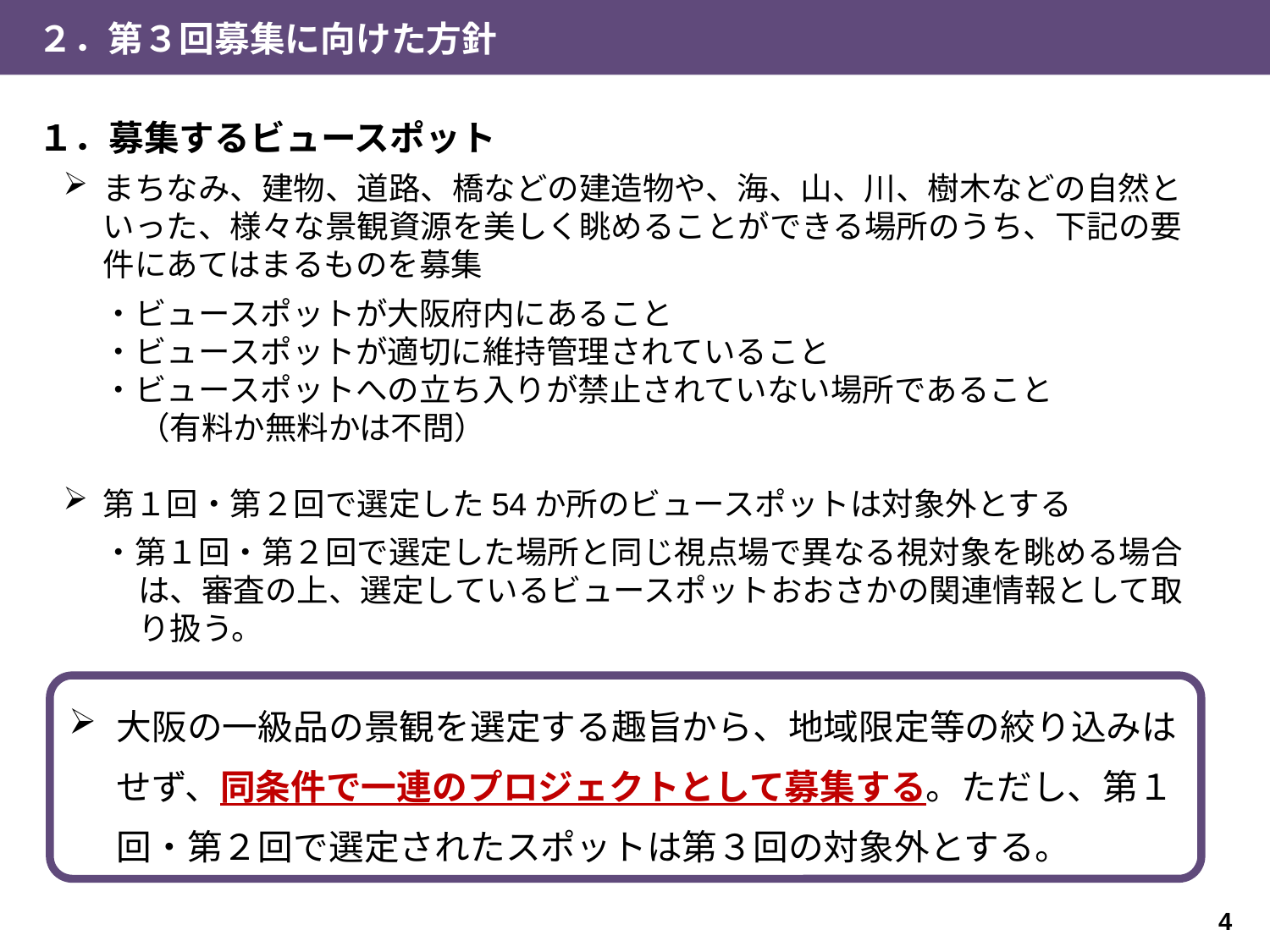

２．第３回募集に向けた方針
１．募集するビュースポット
まちなみ、建物、道路、橋などの建造物や、海、山、川、樹木などの自然といった、様々な景観資源を美しく眺めることができる場所のうち、下記の要件にあてはまるものを募集
・ビュースポットが大阪府内にあること
・ビュースポットが適切に維持管理されていること
・ビュースポットへの立ち入りが禁止されていない場所であること
（有料か無料かは不問）

第１回・第２回で選定した54か所のビュースポットは対象外とする
・第１回・第２回で選定した場所と同じ視点場で異なる視対象を眺める場合は、審査の上、選定しているビュースポットおおさかの関連情報として取り扱う。
大阪の一級品の景観を選定する趣旨から、地域限定等の絞り込みはせず、同条件で一連のプロジェクトとして募集する。ただし、第１回・第２回で選定されたスポットは第３回の対象外とする。
4